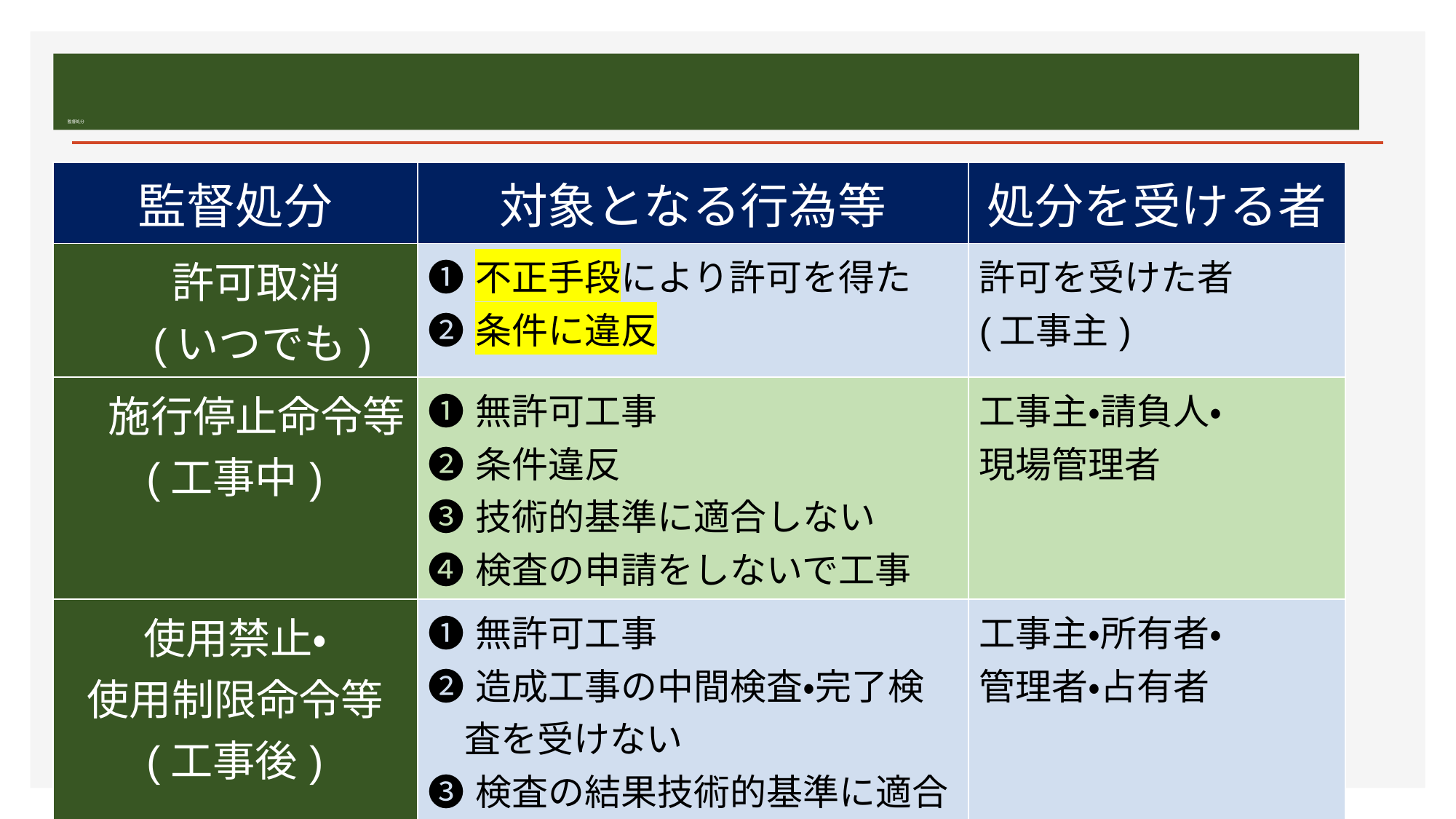

# 監督処分
| 監督処分 | 対象となる行為等 | 処分を受ける者 |
| --- | --- | --- |
| 許可取消 　(いつでも) | ❶不正手段により許可を得た ❷条件に違反 | 許可を受けた者 (工事主) |
| 施行停止命令等 (工事中) | ❶無許可工事 ❷条件違反 ❸技術的基準に適合しない ❹検査の申請をしないで工事 | 工事主・請負人・ 現場管理者 |
| 使用禁止・ 使用制限命令等 (工事後) | ❶無許可工事 ❷造成工事の中間検査・完了検 　査を受けない ❸検査の結果技術的基準に適合 　しない | 工事主・所有者・ 管理者・占有者 |